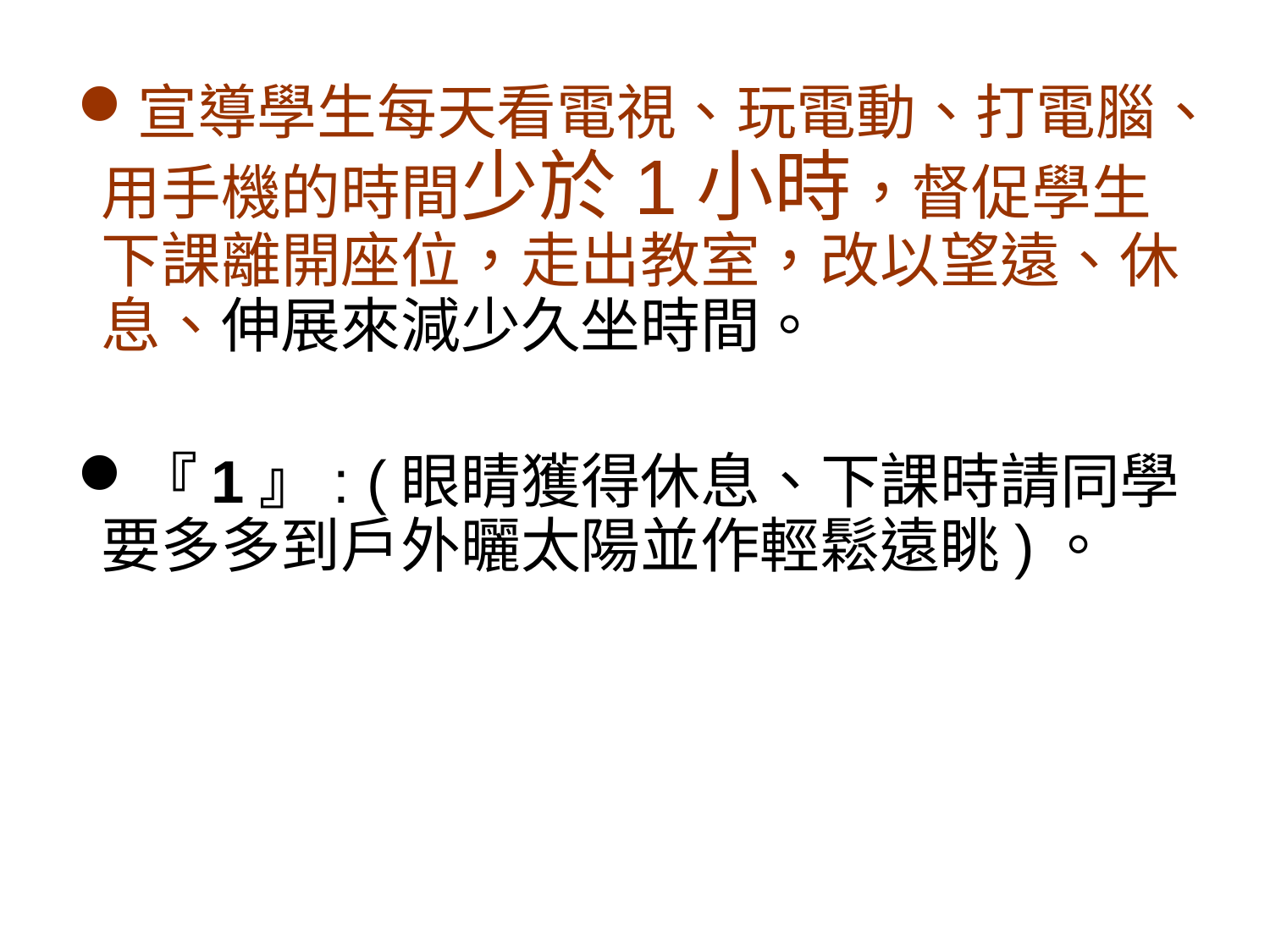

宣導學生每天看電視、玩電動、打電腦、用手機的時間少於1小時，督促學生下課離開座位，走出教室，改以望遠、休息、伸展來減少久坐時間。

『1』: (眼睛獲得休息、下課時請同學要多多到戶外曬太陽並作輕鬆遠眺)。